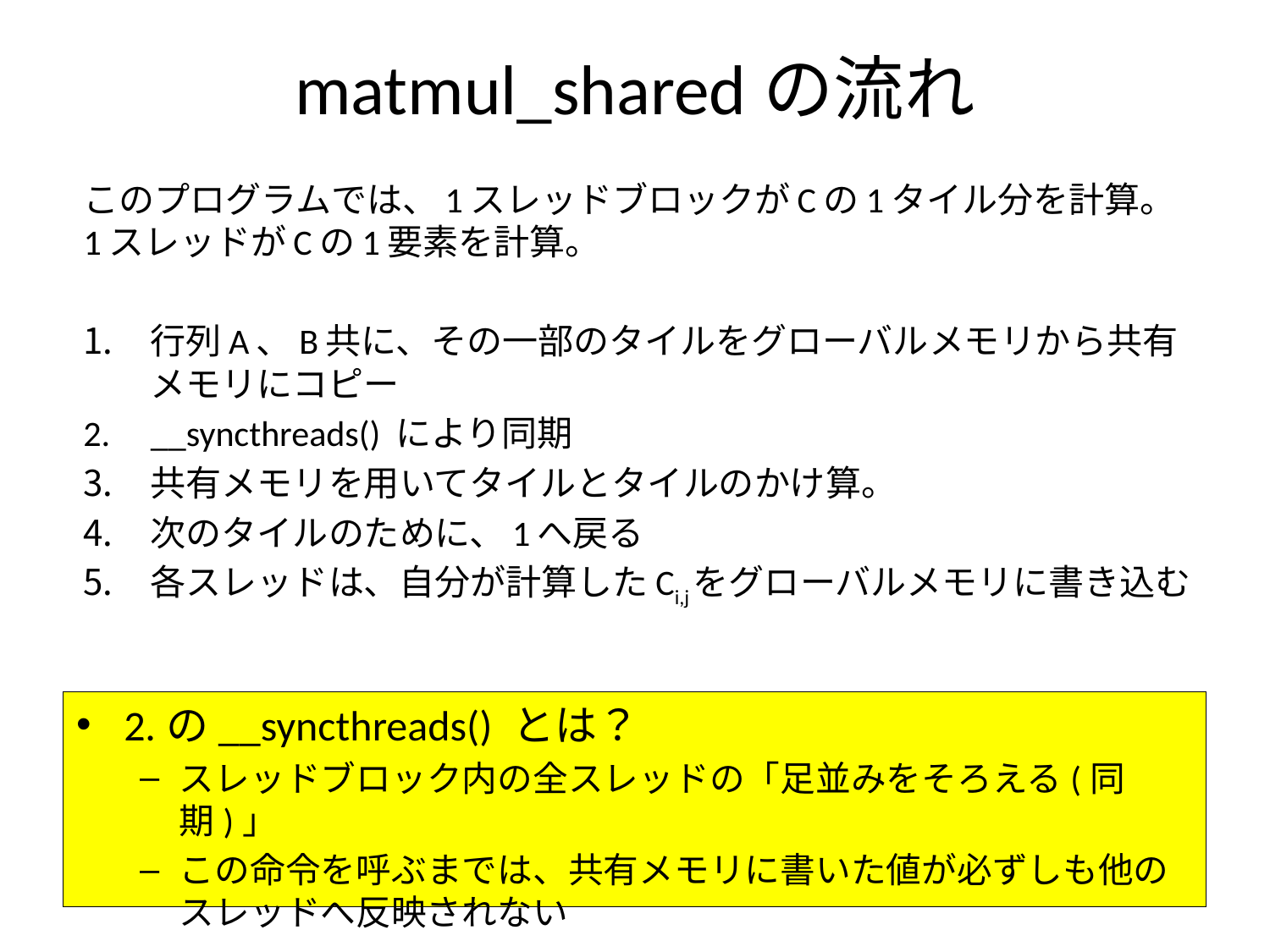

# matmul_sharedの流れ
このプログラムでは、1スレッドブロックがCの1タイル分を計算。1スレッドがCの1要素を計算。

行列A、B共に、その一部のタイルをグローバルメモリから共有メモリにコピー
__syncthreads() により同期
共有メモリを用いてタイルとタイルのかけ算。
次のタイルのために、1へ戻る
各スレッドは、自分が計算したCi,jをグローバルメモリに書き込む
2.の__syncthreads() とは？
スレッドブロック内の全スレッドの「足並みをそろえる(同期)」
この命令を呼ぶまでは、共有メモリに書いた値が必ずしも他のスレッドへ反映されない